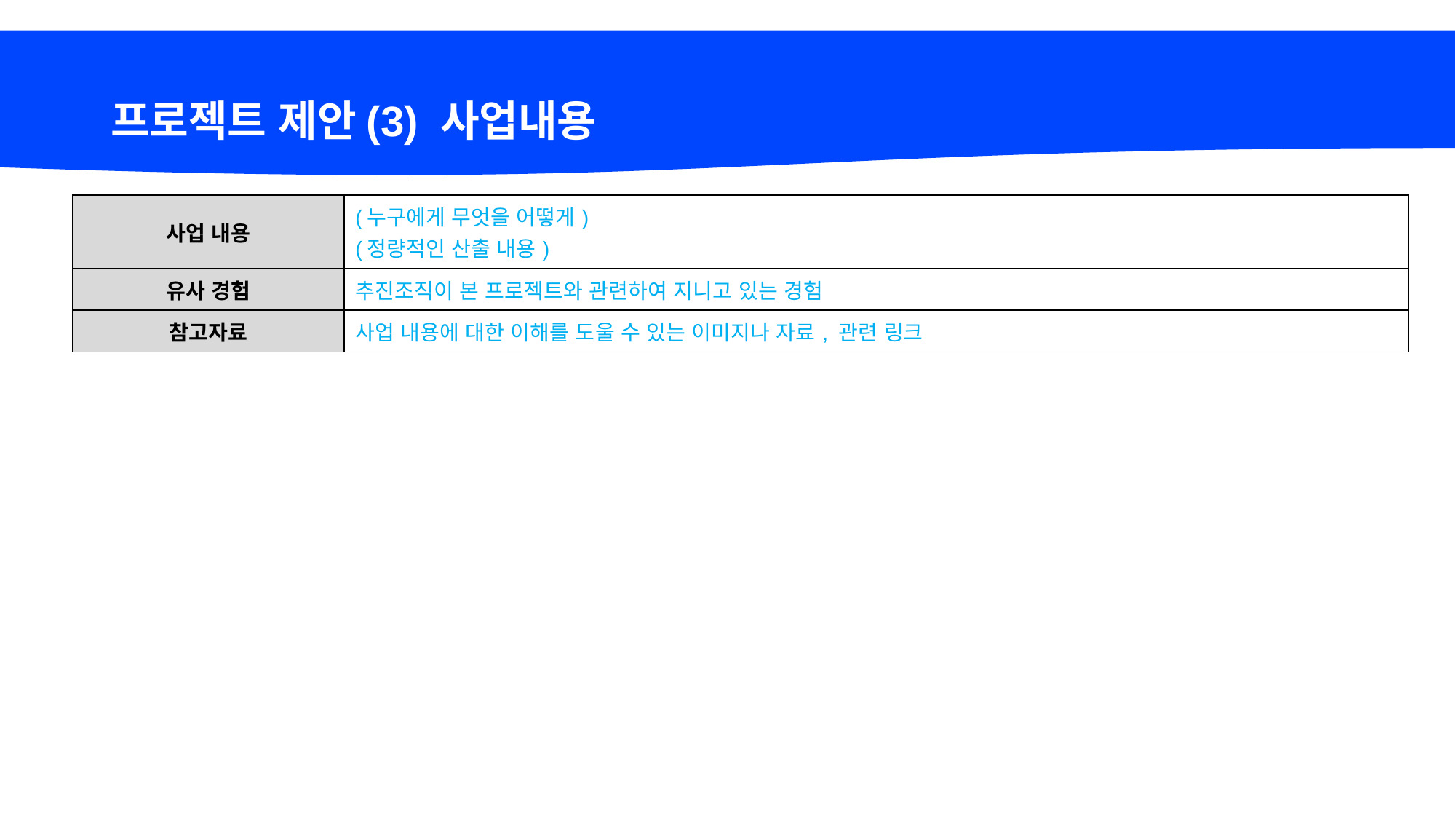

# 프로젝트 제안(3) 사업내용
| 사업 내용 | (누구에게 무엇을 어떻게) (정량적인 산출 내용) |
| --- | --- |
| 유사 경험 | 추진조직이 본 프로젝트와 관련하여 지니고 있는 경험 |
| 참고자료 | 사업 내용에 대한 이해를 도울 수 있는 이미지나 자료, 관련 링크 |